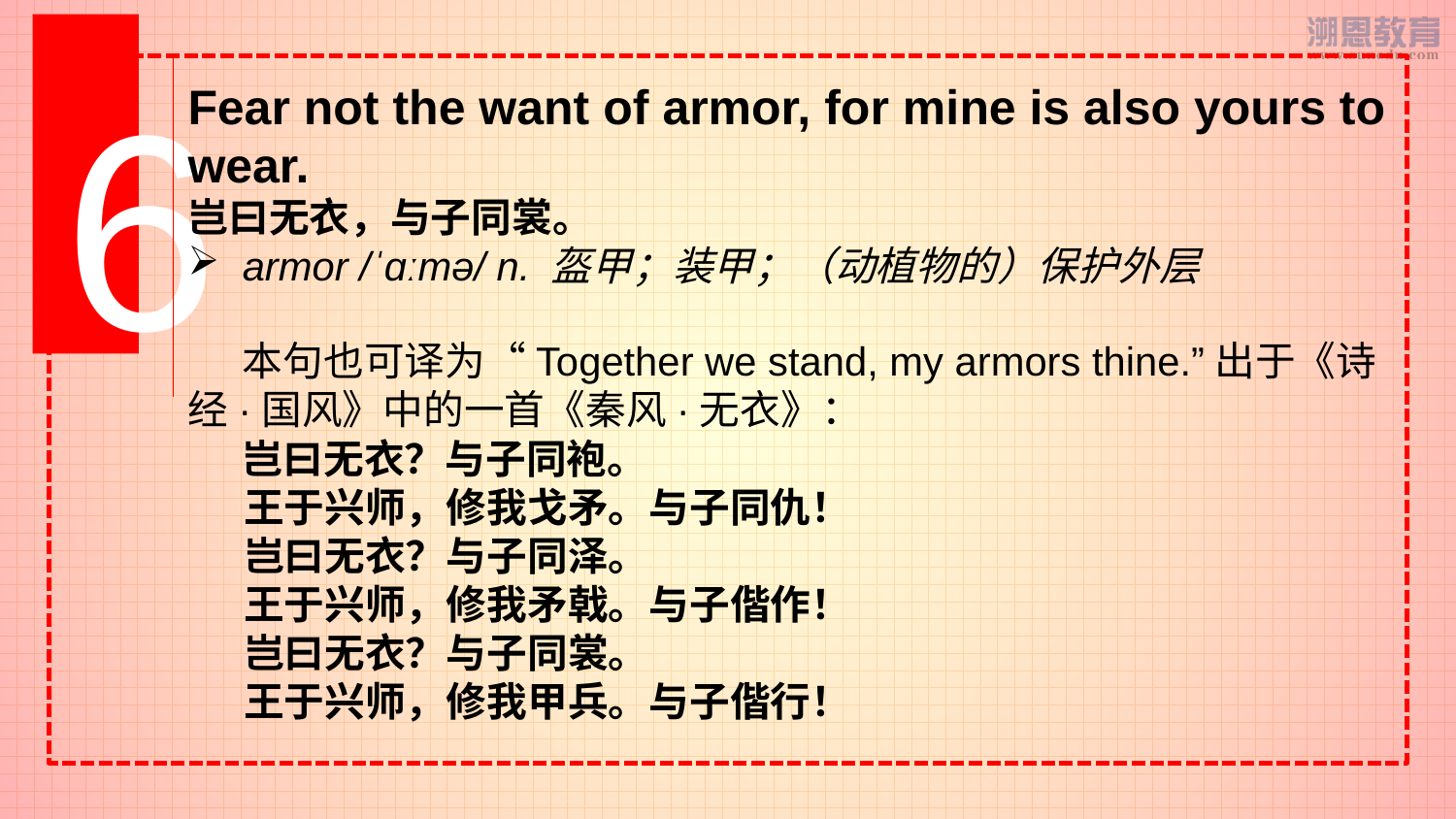

6

Fear not the want of armor, for mine is also yours to wear.
岂曰无衣，与子同裳。
armor /ˈɑːmə/ n. 盔甲；装甲；（动植物的）保护外层
     本句也可译为“Together we stand, my armors thine.”出于《诗经·国风》中的一首《秦风·无衣》：
     岂曰无衣？与子同袍。
     王于兴师，修我戈矛。与子同仇！
     岂曰无衣？与子同泽。
     王于兴师，修我矛戟。与子偕作！
     岂曰无衣？与子同裳。
     王于兴师，修我甲兵。与子偕行！